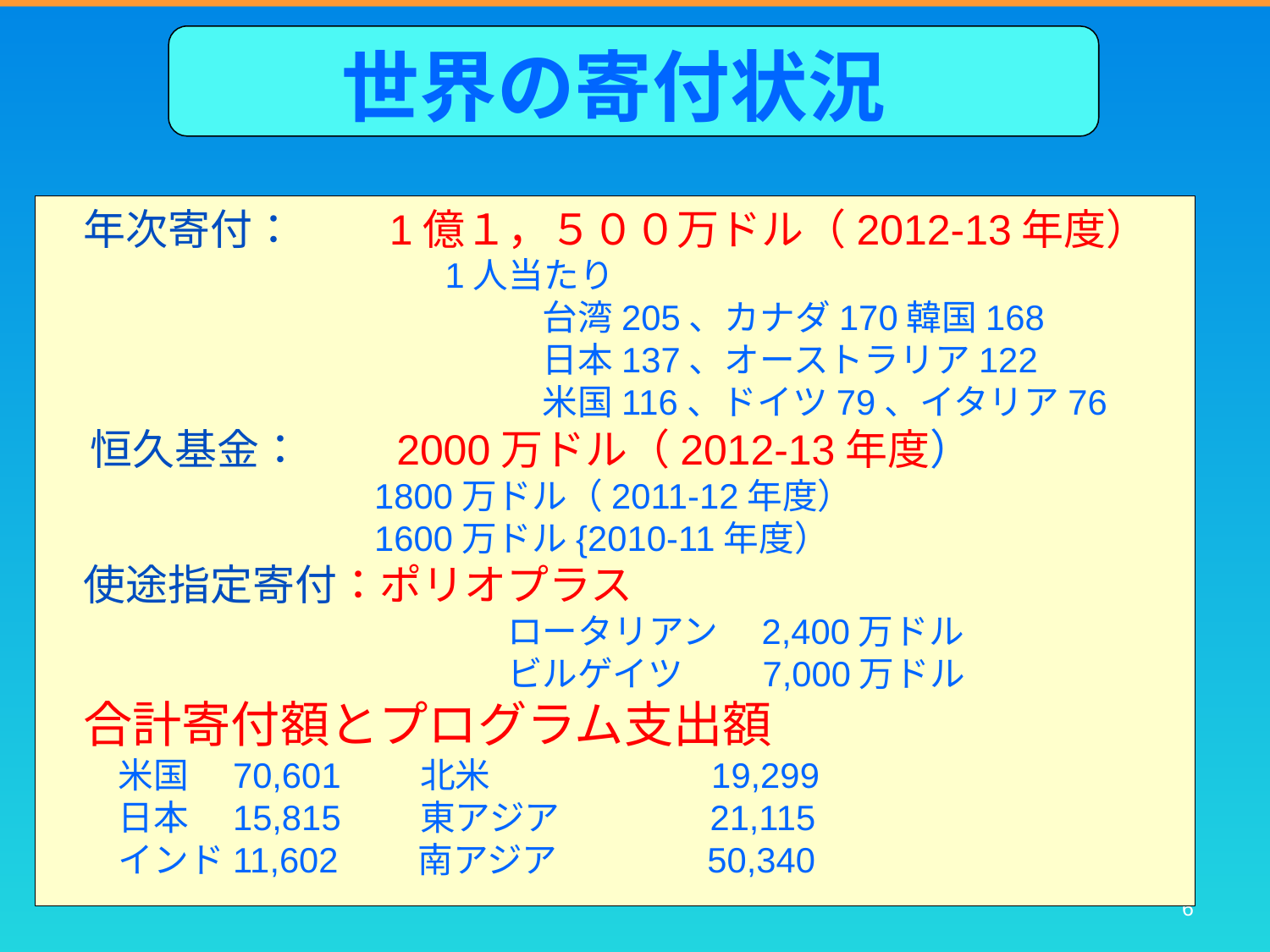

世界の寄付状況
　年次寄付：　　1億１，５００万ドル（2012-13年度）
　　　　　　　　　　　1人当たり
　　　　　　　　　　　　　　台湾205、カナダ170韓国168
　　　　　　　　　　　　　　日本137、オーストラリア122
　　　　　　　　　　　　　　米国116、ドイツ79、イタリア76
　恒久基金：　　2000万ドル（2012-13年度）
　　　　　　　　　1800万ドル（2011-12年度）
　　　　　　　　　1600万ドル{2010-11年度）
　使途指定寄付：ポリオプラス
　　　　　　　　　　　　　ロータリアン　2,400万ドル
　　　　　　　　　　　　　ビルゲイツ　　7,000万ドル
　合計寄付額とプログラム支出額
　　米国　70,601　　北米　　　　　　19,299
　　日本　15,815　　東アジア　　　　21,115
　　インド11,602　　南アジア　　　　50,340
6